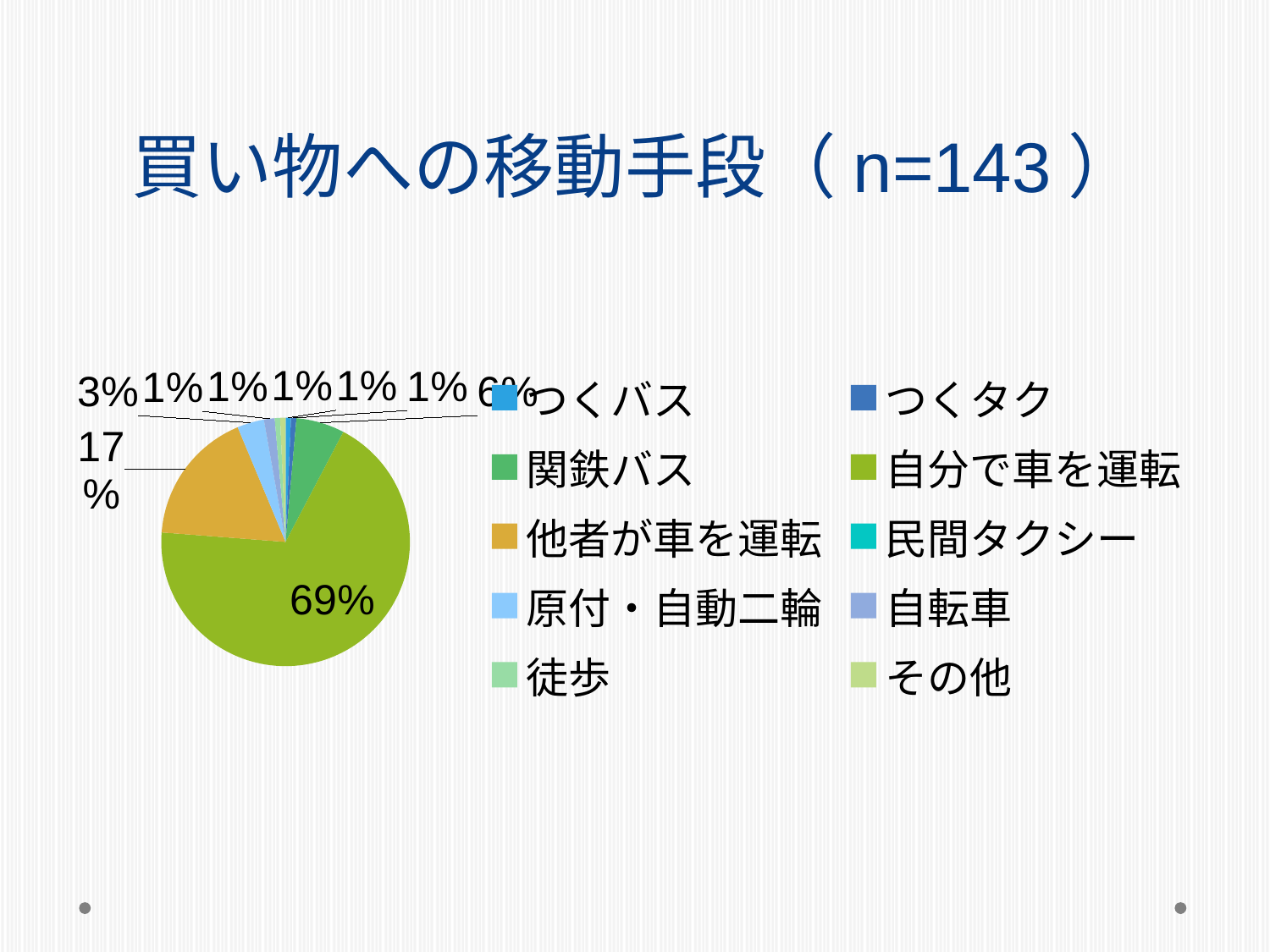

# 買い物への移動手段（n=143）

### Chart

| Category |  |
|---|---|
| つくバス | 1.0 |
| つくタク | 1.0 |
| 関鉄バス | 9.0 |
| 自分で車を運転 | 98.0 |
| 他者が車を運転 | 25.0 |
| 民間タクシー | 0.0 |
| 原付・自動二輪 | 5.0 |
| 自転車 | 2.0 |
| 徒歩 | 1.0 |
| その他 | 1.0 |